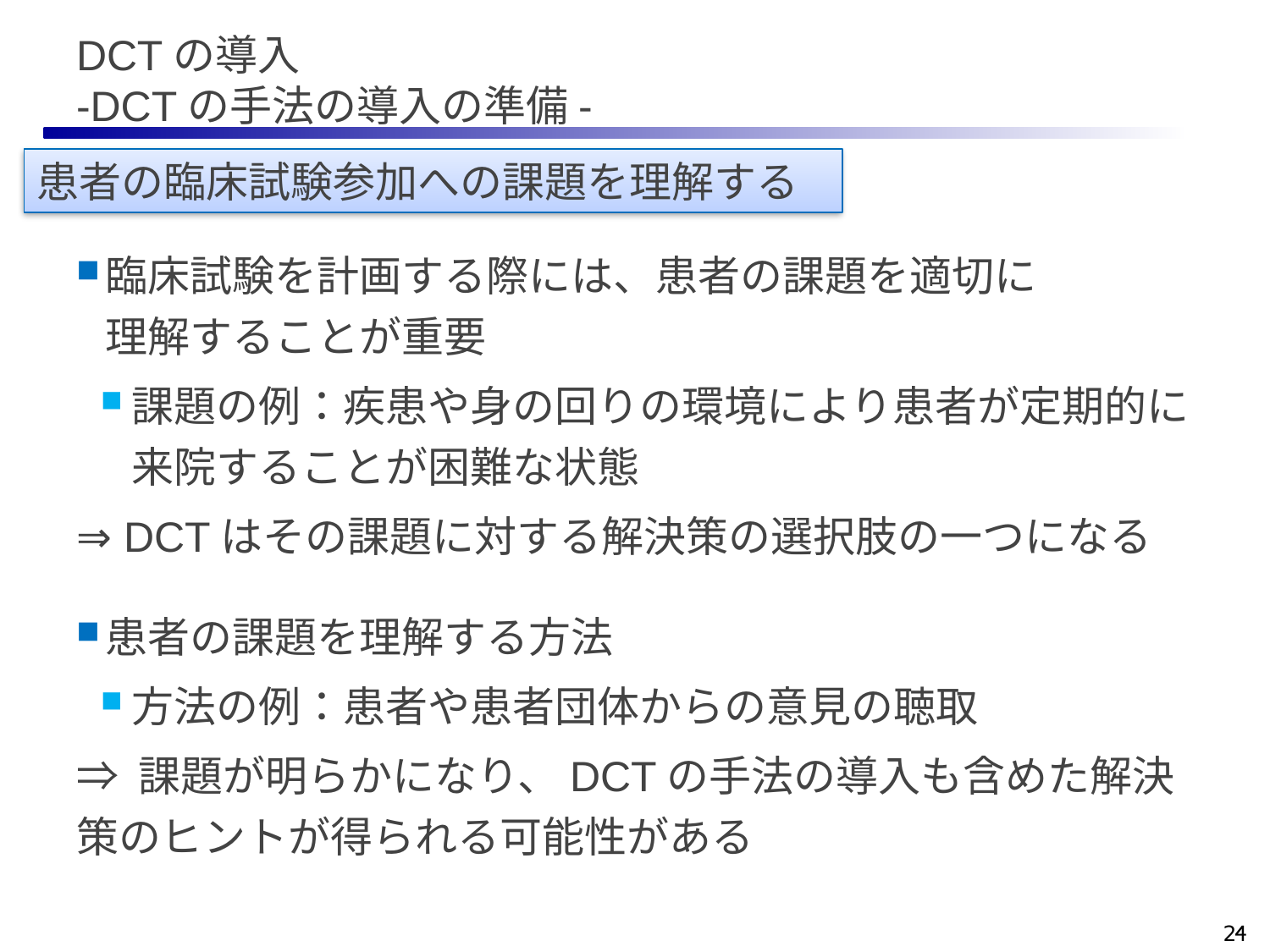

# DCTの導入 -DCTの手法の導入の準備-
患者の臨床試験参加への課題を理解する
臨床試験を計画する際には、患者の課題を適切に
理解することが重要
課題の例：疾患や身の回りの環境により患者が定期的に来院することが困難な状態
⇒ DCTはその課題に対する解決策の選択肢の一つになる

患者の課題を理解する方法
方法の例：患者や患者団体からの意見の聴取
⇒ 課題が明らかになり、DCTの手法の導入も含めた解決策のヒントが得られる可能性がある

24